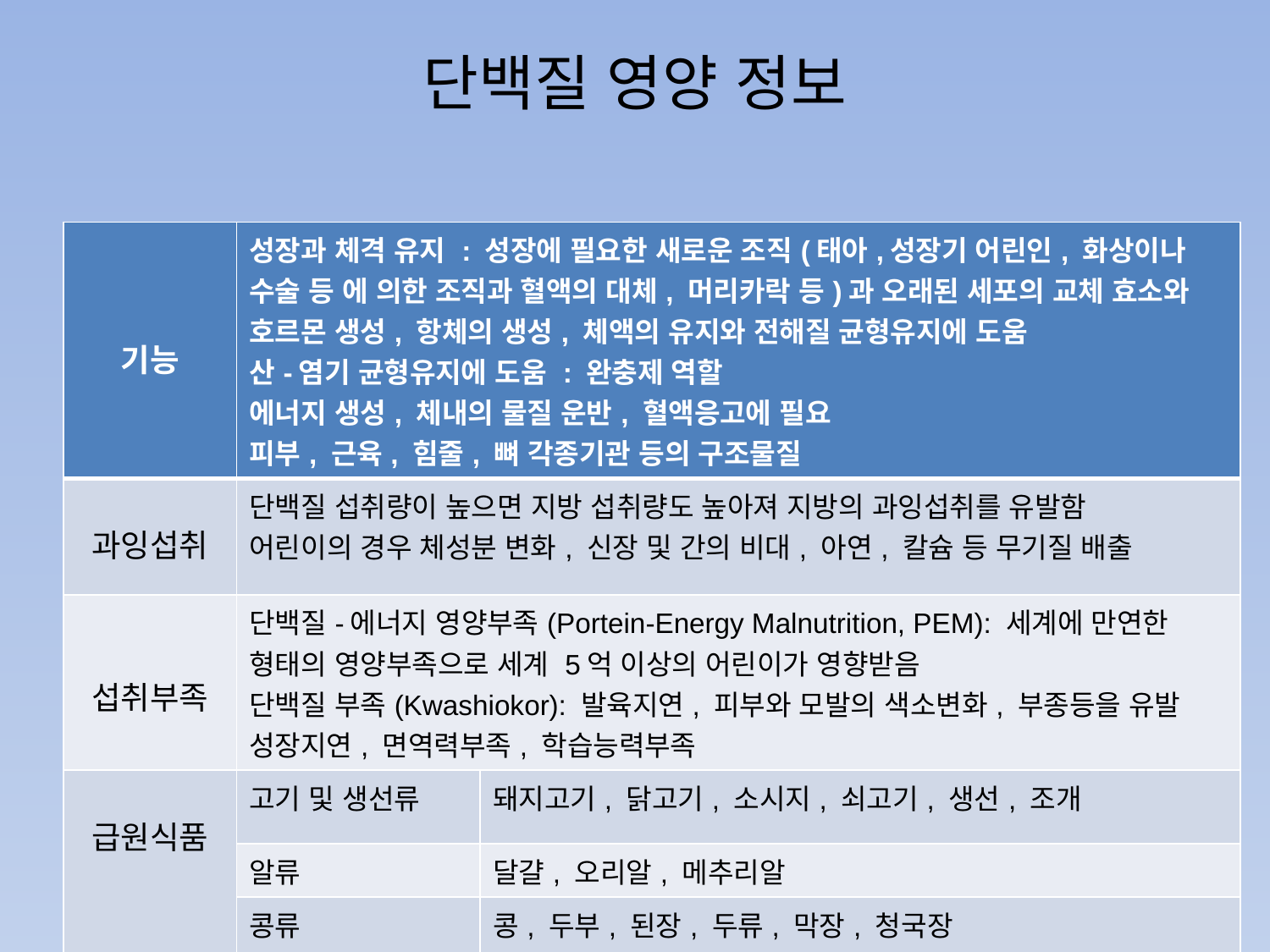

# 단백질 영양 정보
| 기능 | 성장과 체격 유지 : 성장에 필요한 새로운 조직(태아,성장기 어린인, 화상이나 수술 등 에 의한 조직과 혈액의 대체, 머리카락 등)과 오래된 세포의 교체 효소와 호르몬 생성, 항체의 생성, 체액의 유지와 전해질 균형유지에 도움 산-염기 균형유지에 도움 : 완충제 역할 에너지 생성, 체내의 물질 운반, 혈액응고에 필요 피부, 근육, 힘줄, 뼈 각종기관 등의 구조물질 |  |
| --- | --- | --- |
| 과잉섭취 | 단백질 섭취량이 높으면 지방 섭취량도 높아져 지방의 과잉섭취를 유발함 어린이의 경우 체성분 변화, 신장 및 간의 비대, 아연, 칼슘 등 무기질 배출 |  |
| 섭취부족 | 단백질-에너지 영양부족(Portein-Energy Malnutrition, PEM): 세계에 만연한 형태의 영양부족으로 세계 5억 이상의 어린이가 영향받음 단백질 부족(Kwashiokor): 발육지연, 피부와 모발의 색소변화, 부종등을 유발 성장지연, 면역력부족, 학습능력부족 |  |
| 급원식품 | 고기 및 생선류 | 돼지고기, 닭고기, 소시지, 쇠고기, 생선, 조개 |
|  | 알류 | 달걀, 오리알, 메추리알 |
|  | 콩류 | 콩, 두부, 된장, 두류, 막장, 청국장 |